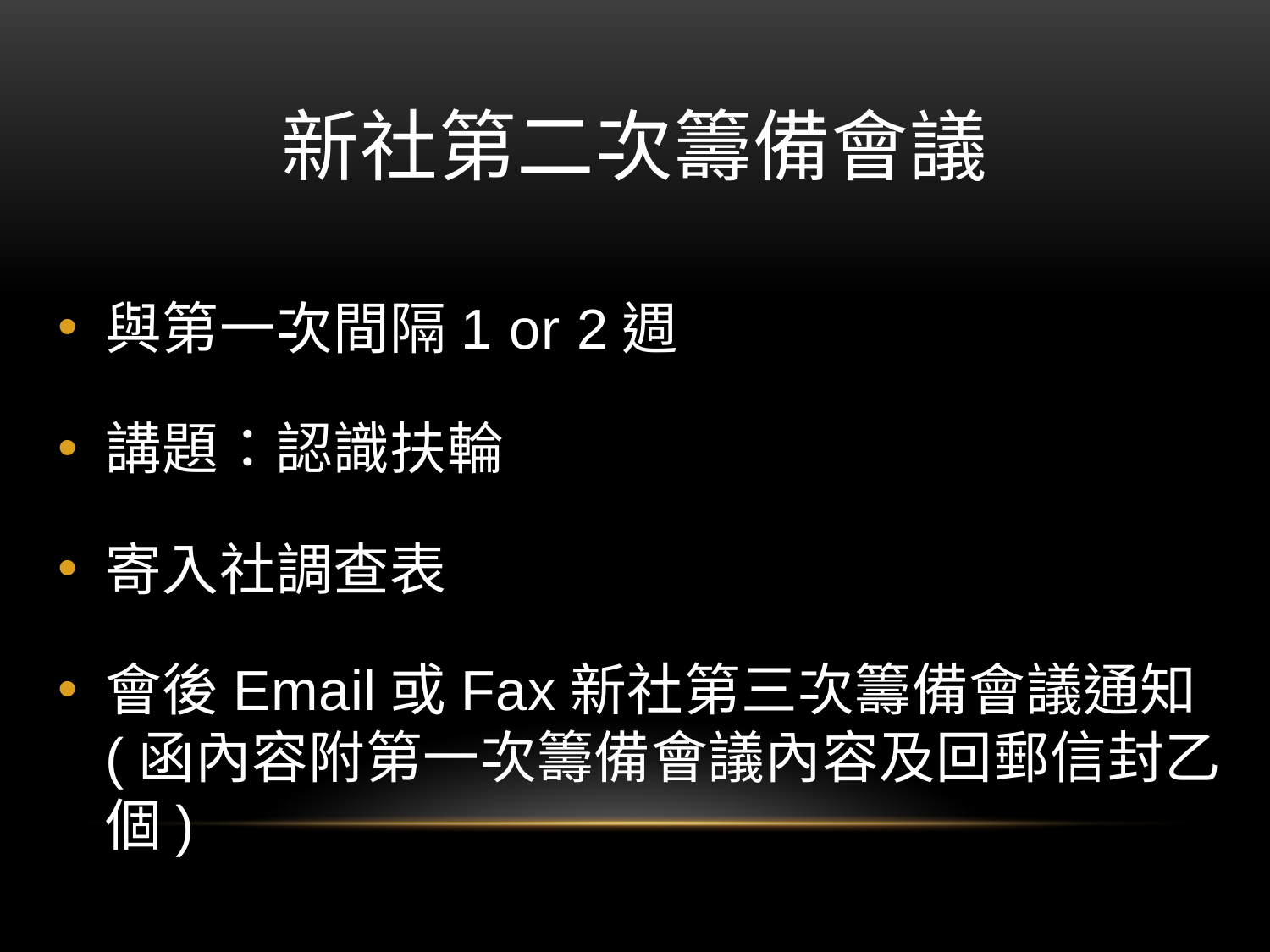

# 新社第二次籌備會議
與第一次間隔1 or 2週
講題：認識扶輪
寄入社調查表
會後Email或Fax新社第三次籌備會議通知(函內容附第一次籌備會議內容及回郵信封乙個)